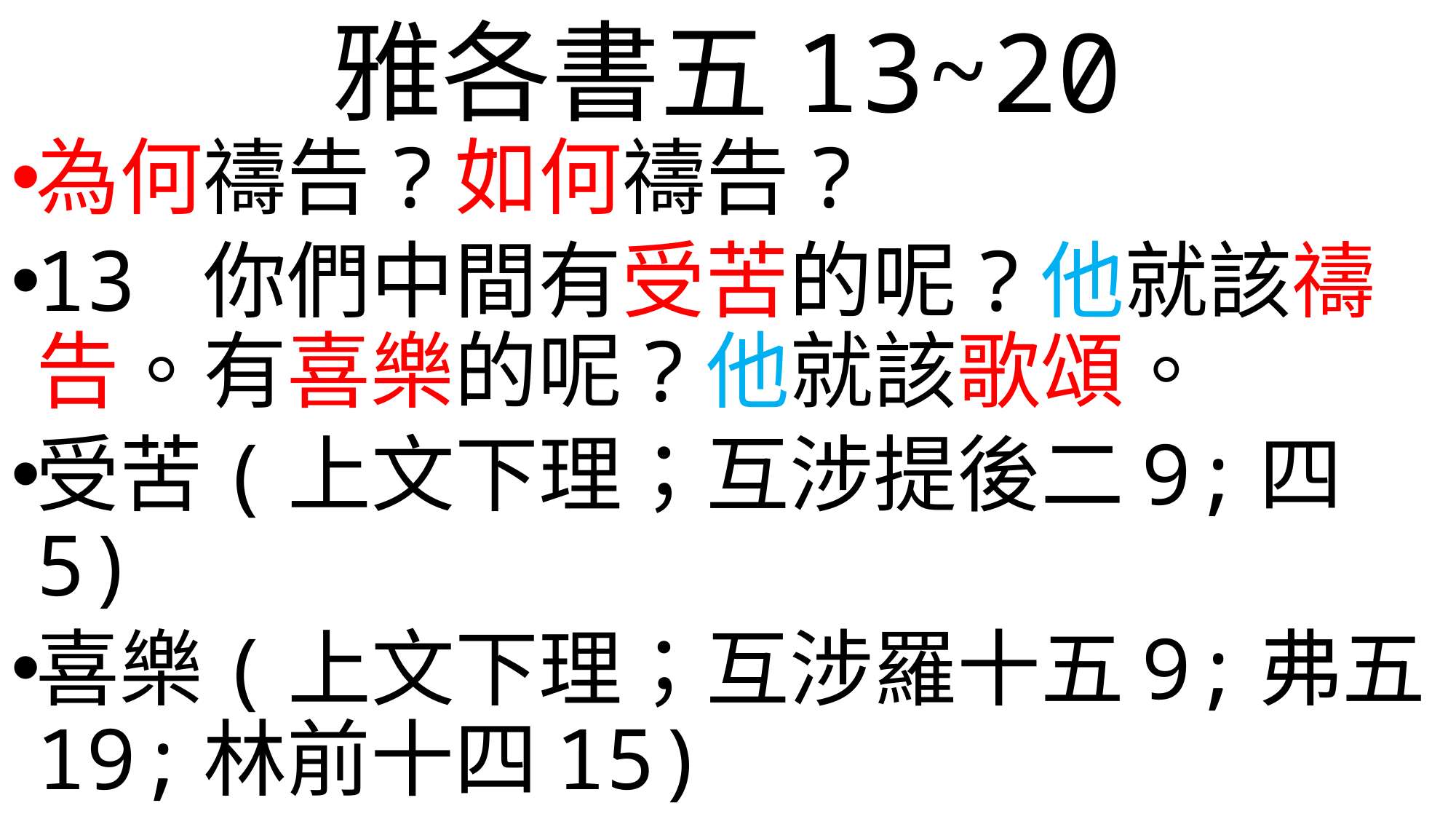

# 雅各書五13~20
為何禱告?如何禱告?
13 你們中間有受苦的呢?他就該禱告。有喜樂的呢?他就該歌頌。
受苦(上文下理；互涉提後二9;四5)
喜樂(上文下理；互涉羅十五9;弗五19;林前十四15)